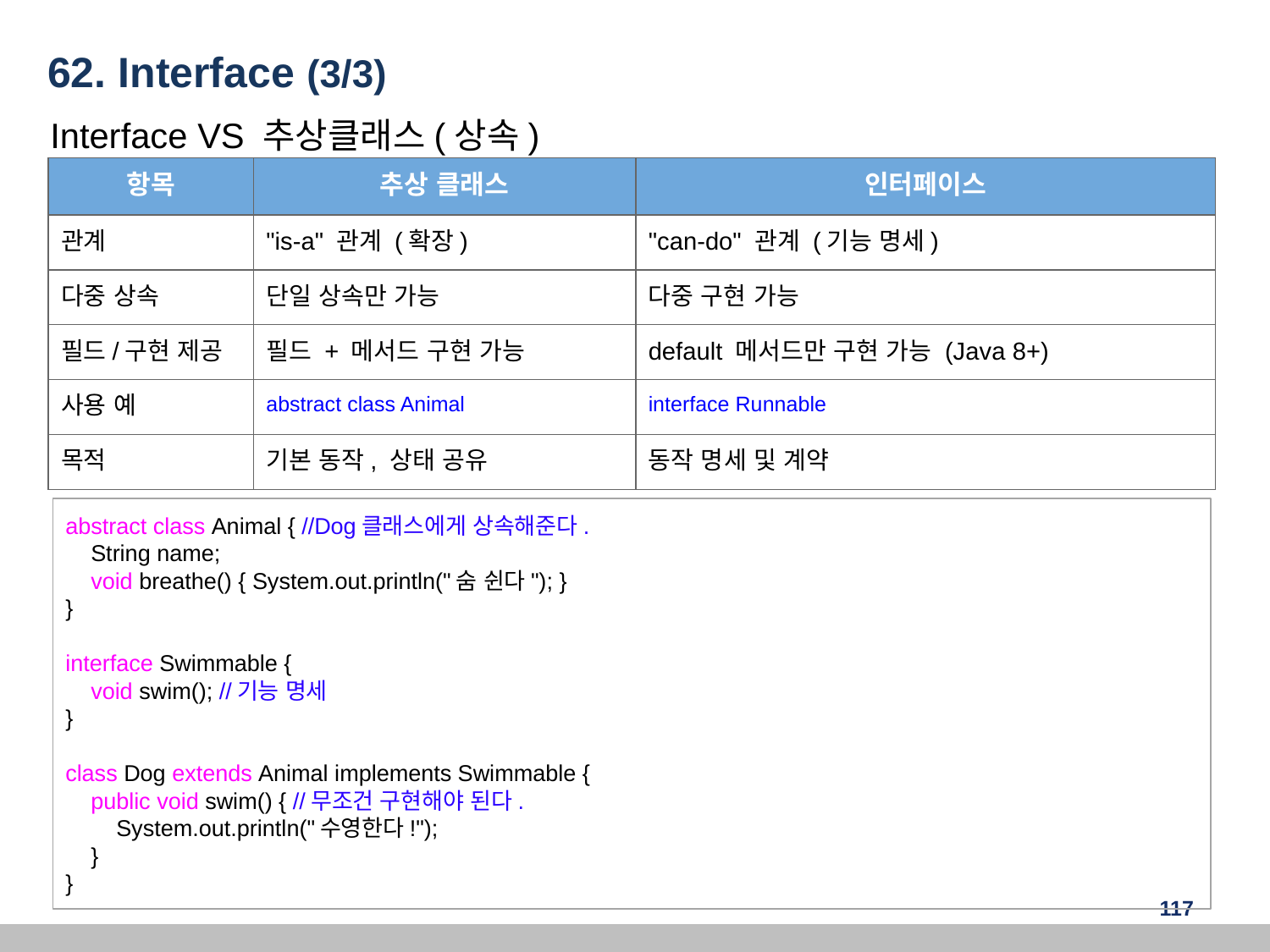

62. Interface (3/3)
Interface VS 추상클래스(상속)
| 항목 | 추상 클래스 | 인터페이스 |
| --- | --- | --- |
| 관계 | "is-a" 관계 (확장) | "can-do" 관계 (기능 명세) |
| 다중 상속 | 단일 상속만 가능 | 다중 구현 가능 |
| 필드/구현 제공 | 필드 + 메서드 구현 가능 | default 메서드만 구현 가능 (Java 8+) |
| 사용 예 | abstract class Animal | interface Runnable |
| 목적 | 기본 동작, 상태 공유 | 동작 명세 및 계약 |
abstract class Animal { //Dog클래스에게 상속해준다.
    String name;
    void breathe() { System.out.println("숨 쉰다"); }
}

interface Swimmable {
    void swim(); //기능 명세
}

class Dog extends Animal implements Swimmable {
    public void swim() { //무조건 구현해야 된다.
        System.out.println("수영한다!");
    }
}
117